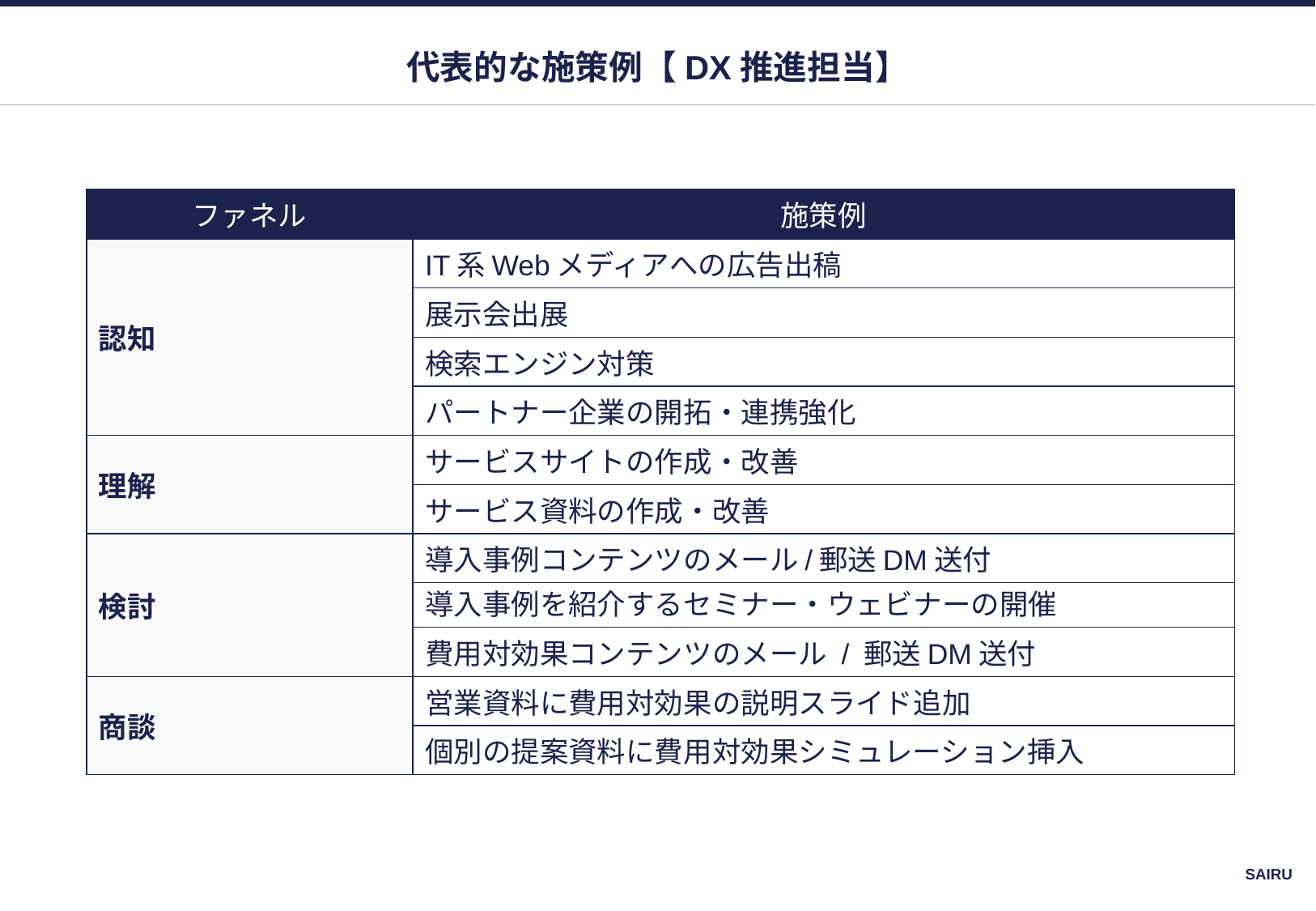

# 代表的な施策例【DX推進担当】
| ファネル | 施策例 |
| --- | --- |
| 認知 | IT系Webメディアへの広告出稿 |
|  | 展示会出展 |
|  | 検索エンジン対策 |
|  | パートナー企業の開拓・連携強化 |
| 理解 | サービスサイトの作成・改善 |
|  | サービス資料の作成・改善 |
| 検討 | 導入事例コンテンツのメール/郵送DM送付 |
|  | 導入事例を紹介するセミナー・ウェビナーの開催 |
|  | 費用対効果コンテンツのメール / 郵送DM送付 |
| 商談 | 営業資料に費用対効果の説明スライド追加 |
|  | 個別の提案資料に費用対効果シミュレーション挿入 |
SAIRU